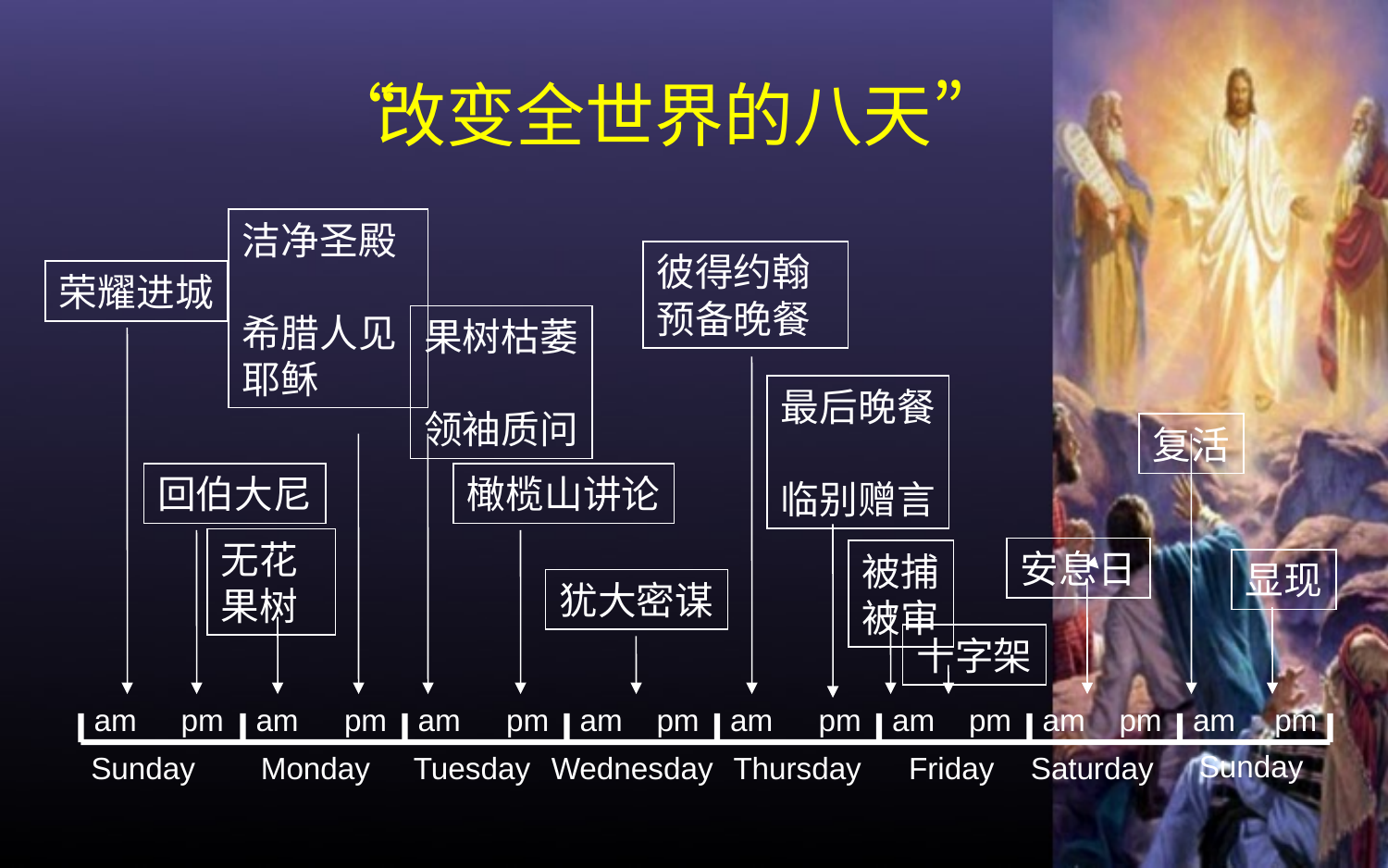

“改变全世界的八天”
洁净圣殿

希腊人见耶稣
彼得约翰预备晚餐
荣耀进城
果树枯萎

领袖质问

最后晚餐

临别赠言
复活

回伯大尼
橄榄山讲论

无花果树

安息日
被捕
被审
显现

犹大密谋

十字架

am
pm
am
pm
am
pm
am
pm
am
pm
am
pm
am
pm
am
pm

Sunday

Sunday
Monday
Tuesday
Wednesday
 Thursday
Friday
Saturday